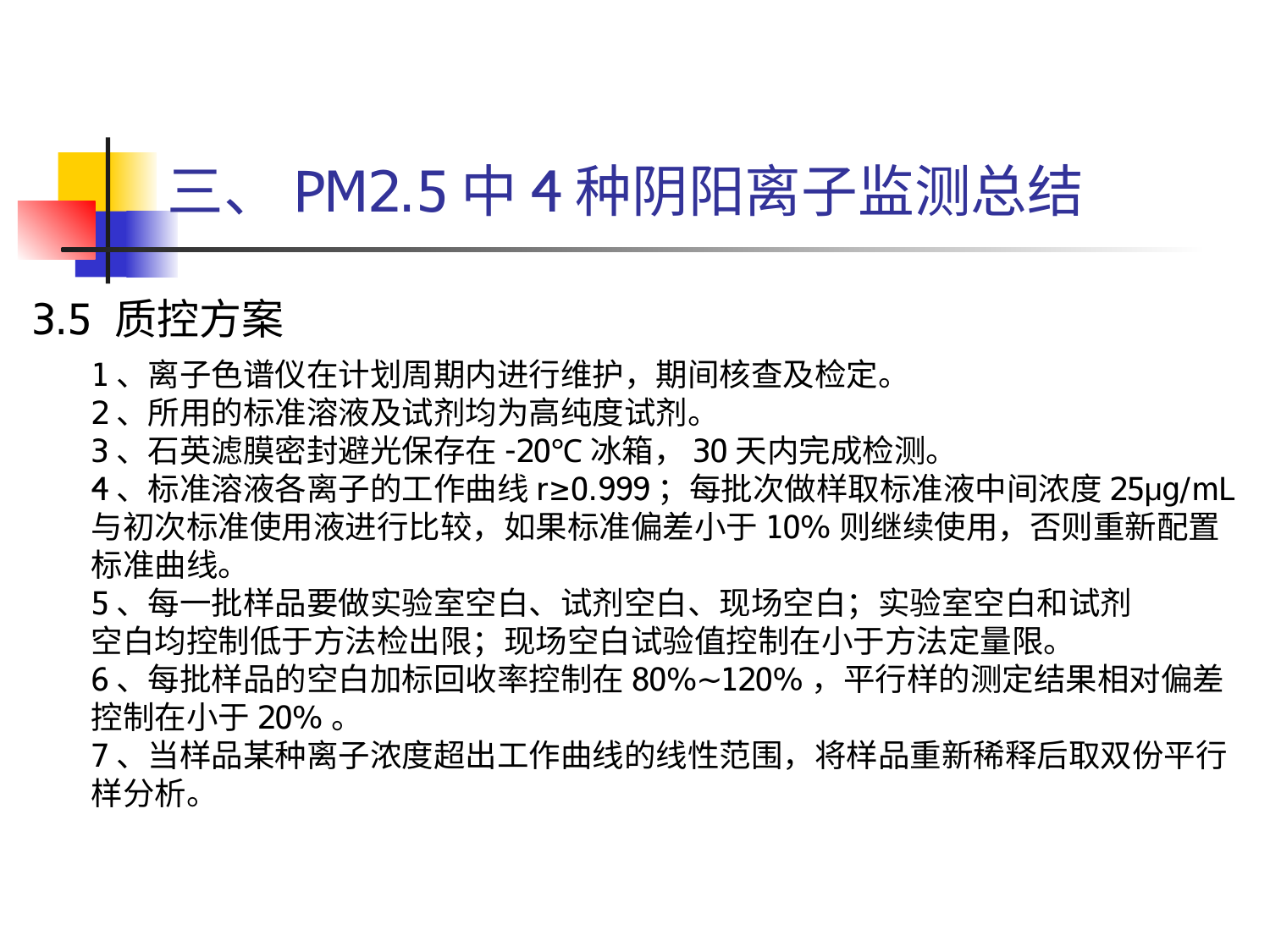

三、PM2.5中4种阴阳离子监测总结
3.5 质控方案
1、离子色谱仪在计划周期内进行维护，期间核查及检定。
2、所用的标准溶液及试剂均为高纯度试剂。
3、石英滤膜密封避光保存在-20℃冰箱，30天内完成检测。
4、标准溶液各离子的工作曲线r≥0.999；每批次做样取标准液中间浓度25μg/mL
与初次标准使用液进行比较，如果标准偏差小于10%则继续使用，否则重新配置
标准曲线。
5、每一批样品要做实验室空白、试剂空白、现场空白；实验室空白和试剂
空白均控制低于方法检出限；现场空白试验值控制在小于方法定量限。
6、每批样品的空白加标回收率控制在80%~120%，平行样的测定结果相对偏差
控制在小于20%。
7、当样品某种离子浓度超出工作曲线的线性范围，将样品重新稀释后取双份平行
样分析。